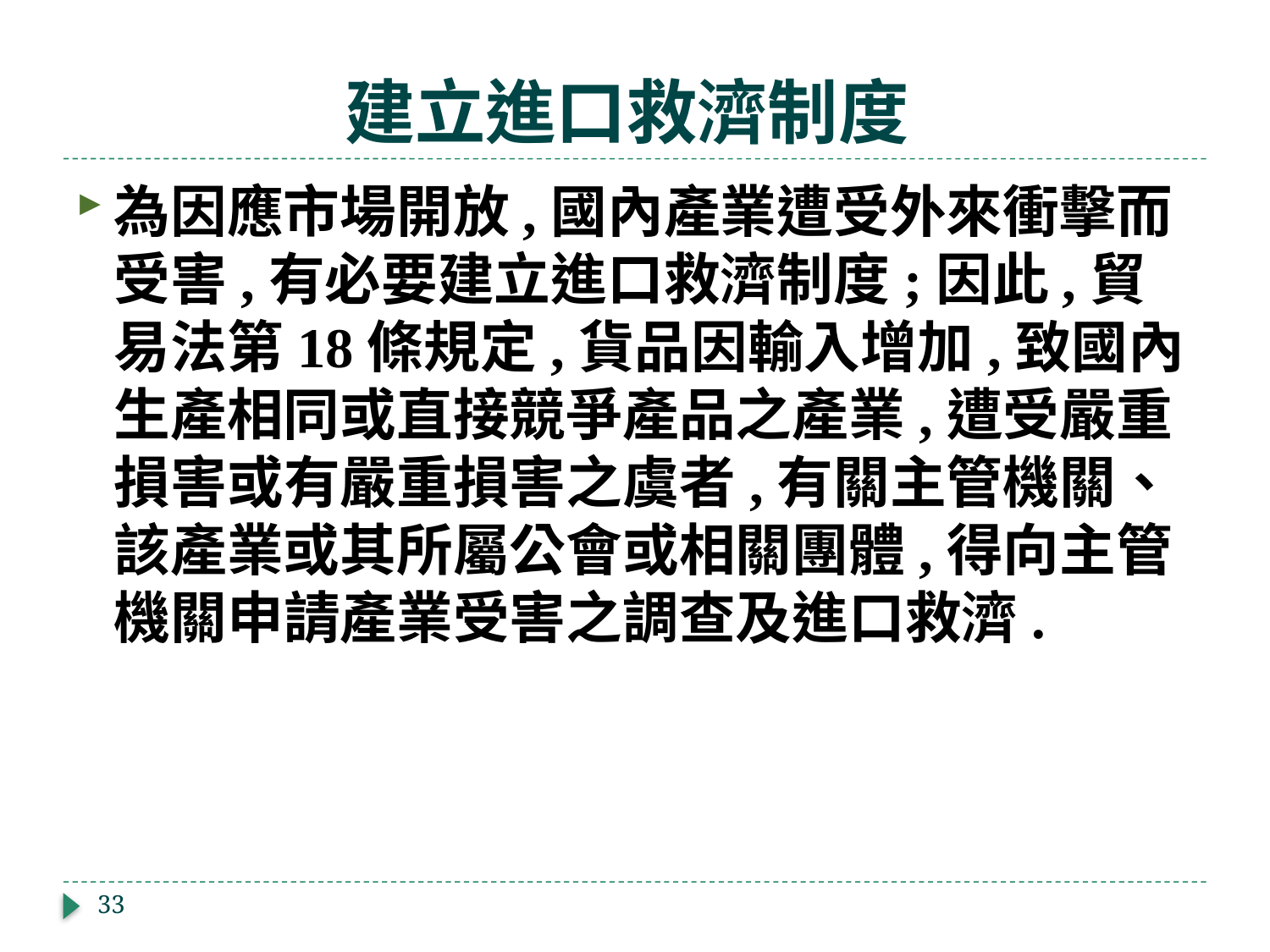

# 建立進口救濟制度
為因應市場開放,國內產業遭受外來衝擊而受害,有必要建立進口救濟制度;因此,貿易法第18條規定,貨品因輸入增加,致國內生產相同或直接競爭產品之產業,遭受嚴重損害或有嚴重損害之虞者,有關主管機關、該產業或其所屬公會或相關團體,得向主管機關申請產業受害之調查及進口救濟.
33